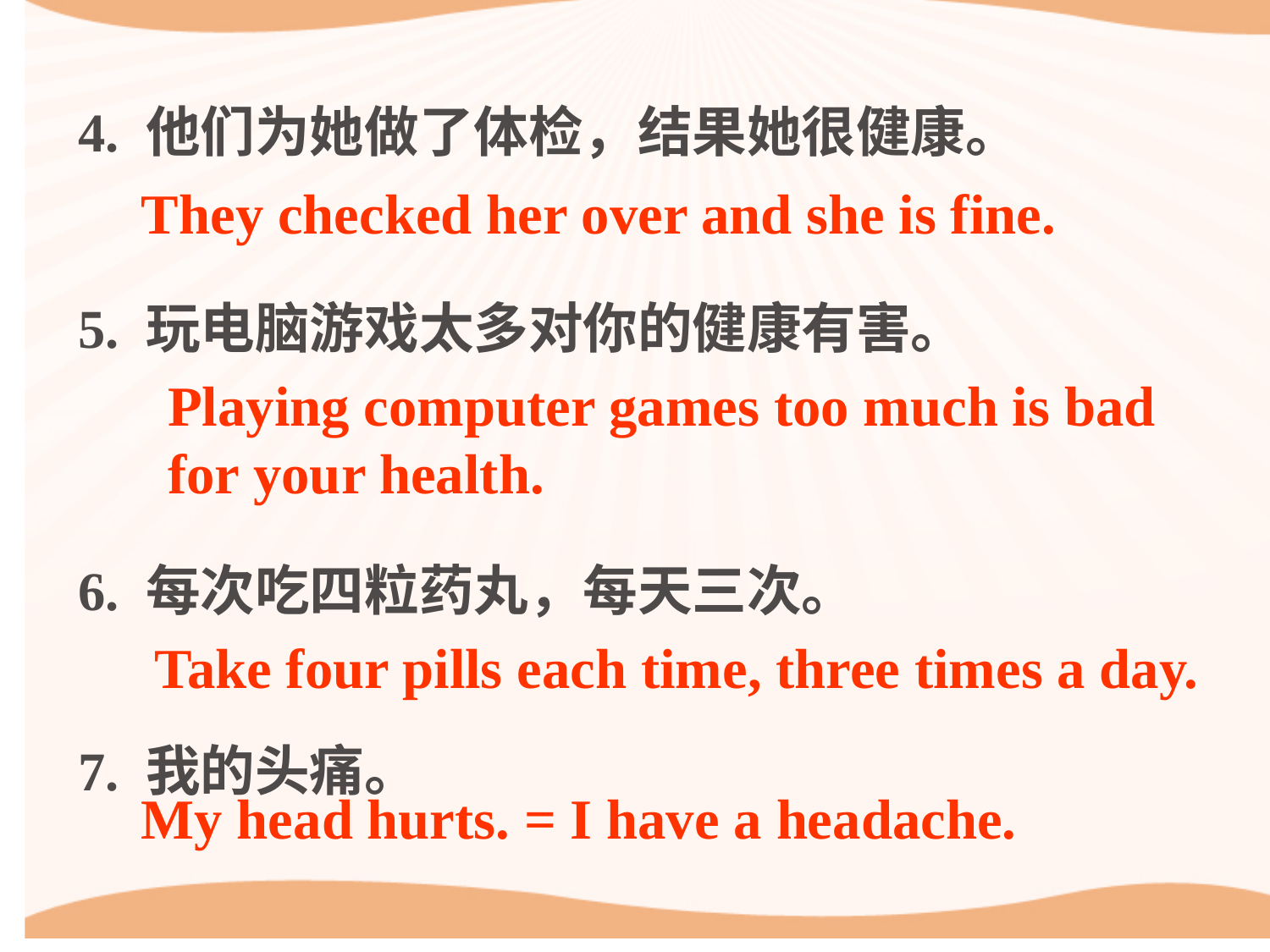

4. 他们为她做了体检，结果她很健康。

5. 玩电脑游戏太多对你的健康有害。

6. 每次吃四粒药丸，每天三次。

7. 我的头痛。
They checked her over and she is fine.
Playing computer games too much is bad for your health.
Take four pills each time, three times a day.
My head hurts. = I have a headache.